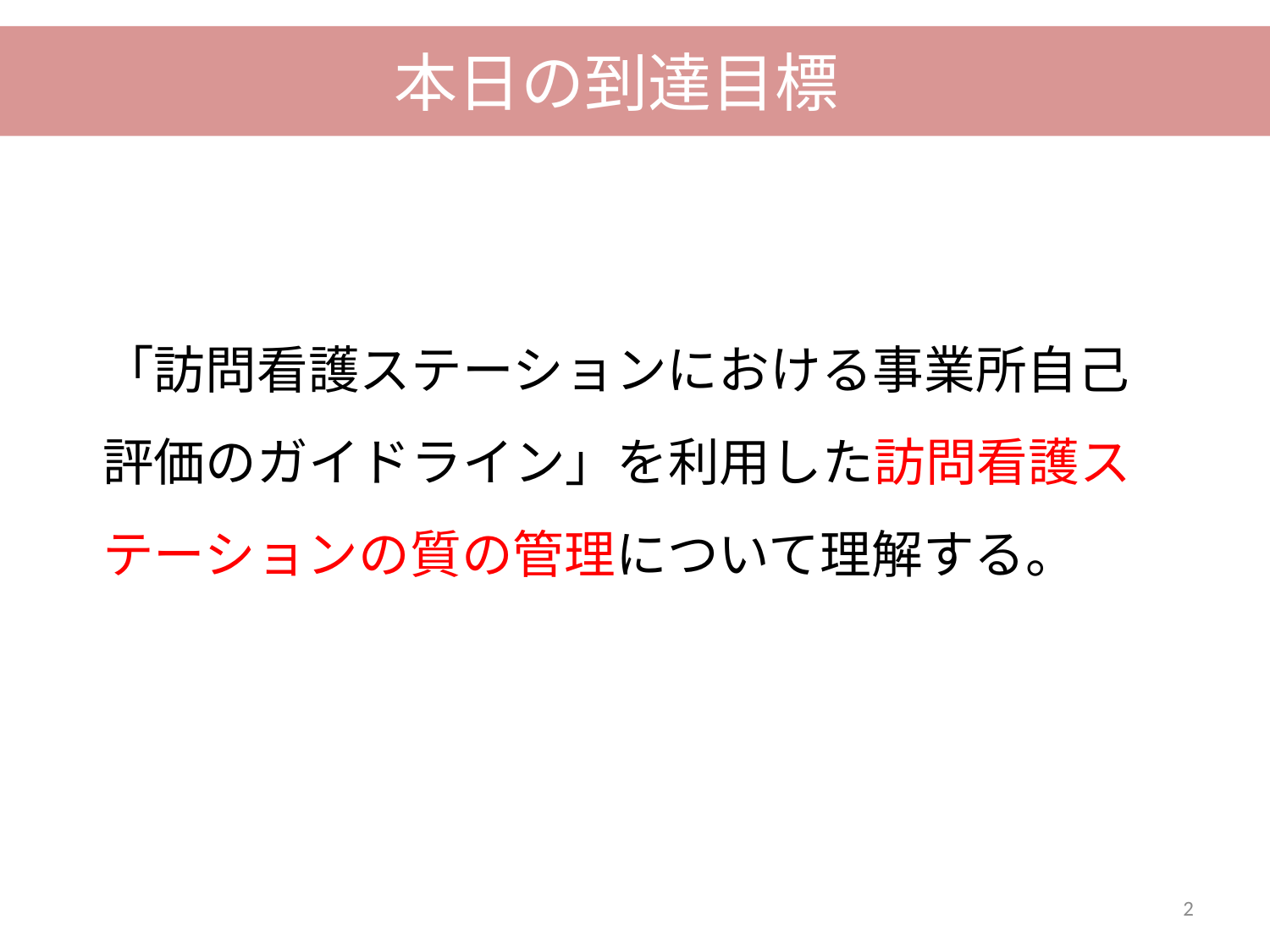

本日の到達目標
「訪問看護ステーションにおける事業所自己評価のガイドライン」を利用した訪問看護ステーションの質の管理について理解する。
2